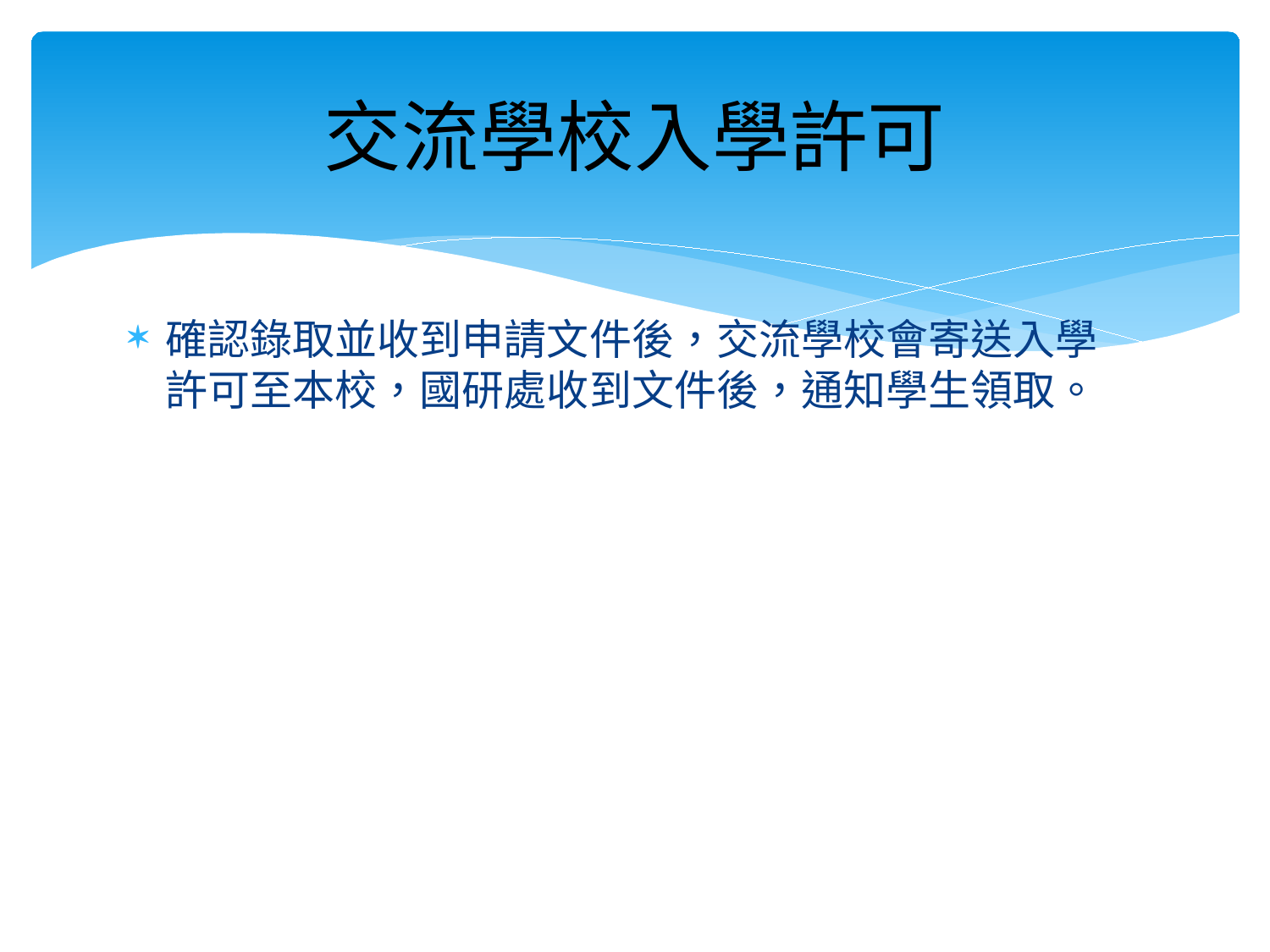

# 交流學校入學許可
確認錄取並收到申請文件後，交流學校會寄送入學許可至本校，國研處收到文件後，通知學生領取。